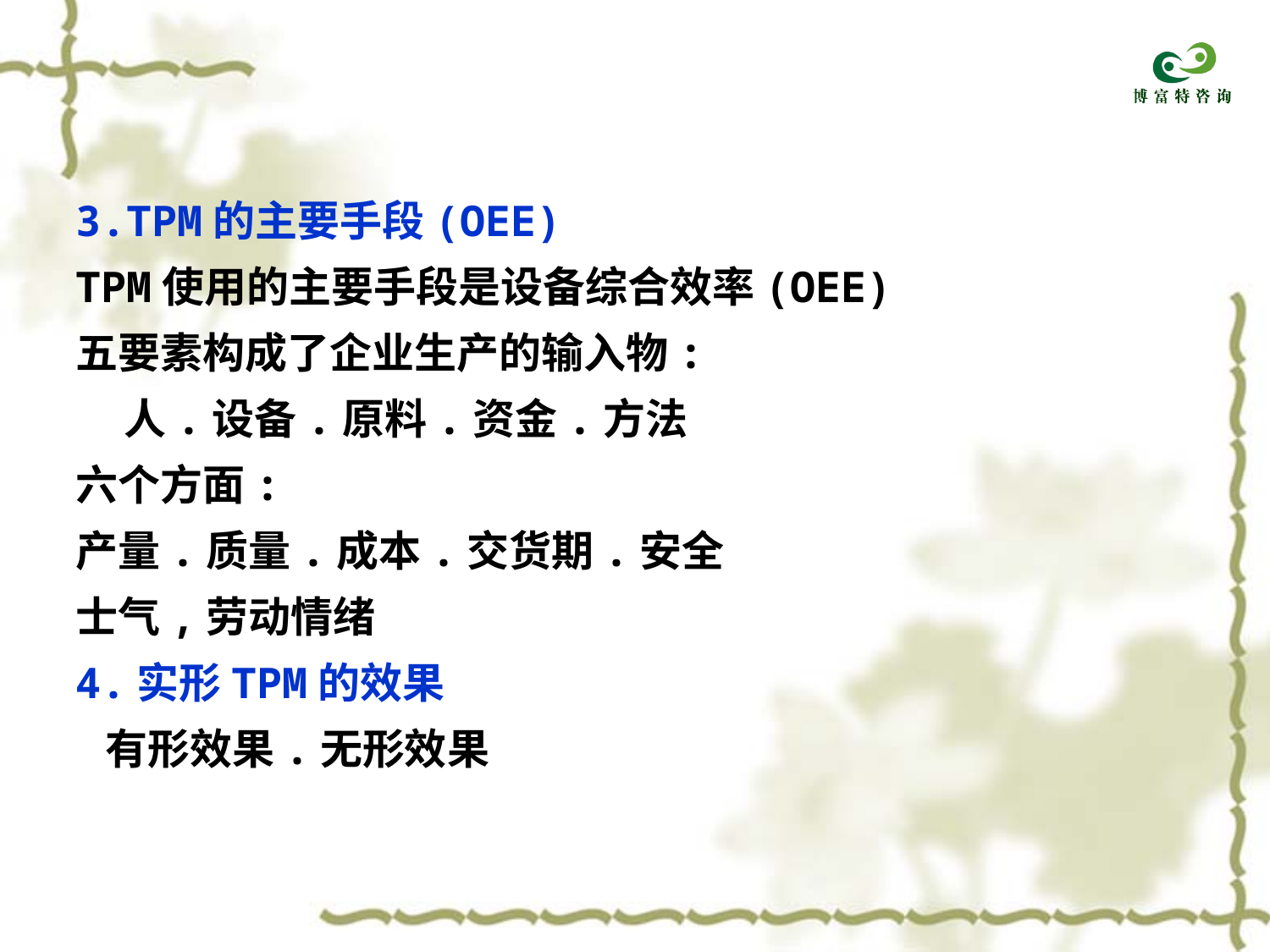

3.TPM的主要手段(OEE)
TPM使用的主要手段是设备综合效率(OEE)
五要素构成了企业生产的输入物:
    人.设备.原料.资金.方法
六个方面:
产量.质量.成本.交货期.安全
士气,劳动情绪
4.实形TPM的效果
  有形效果.无形效果